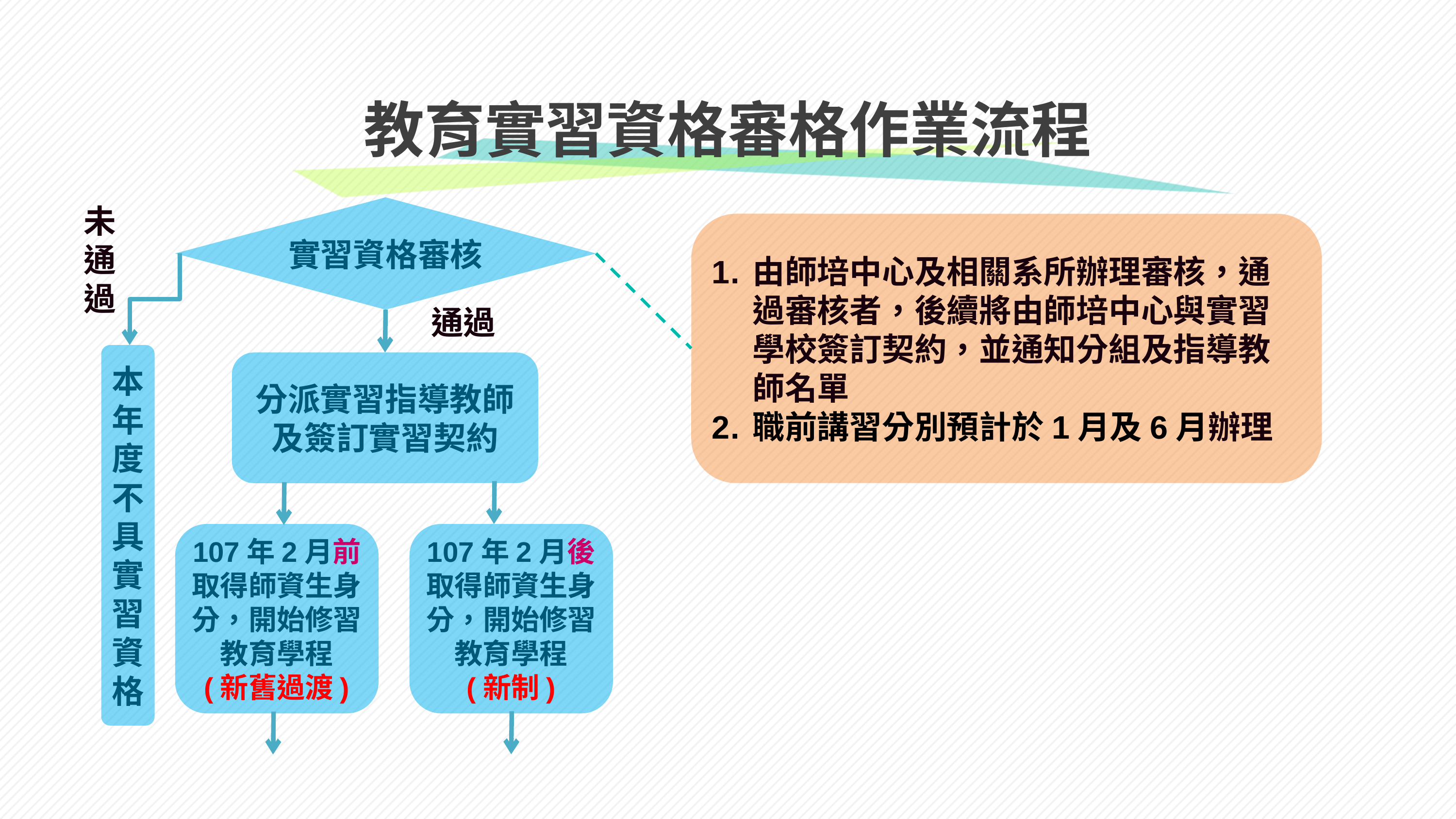

# 教育實習資格審格作業流程
未通過
實習資格審核
由師培中心及相關系所辦理審核，通過審核者，後續將由師培中心與實習學校簽訂契約，並通知分組及指導教師名單
職前講習分別預計於1月及6月辦理
通過
本年度不具實習資格
分派實習指導教師及簽訂實習契約
107年2月前取得師資生身分，開始修習教育學程
(新舊過渡)
107年2月後取得師資生身分，開始修習教育學程
(新制)